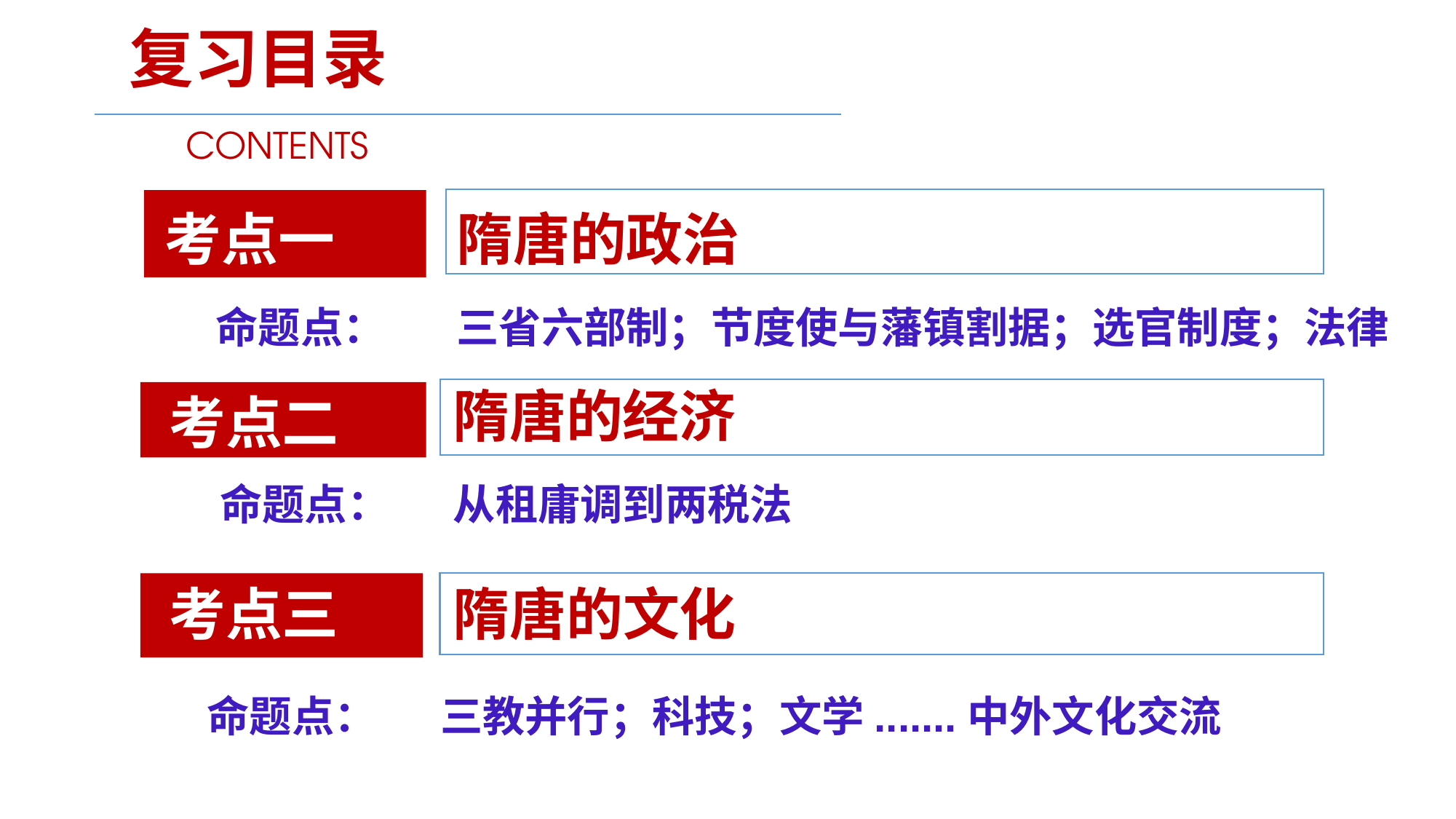

复习目录
CONTENTS

考点一
隋唐的政治
命题点：
三省六部制；节度使与藩镇割据；选官制度；法律
隋唐的经济

考点二

命题点：
从租庸调到两税法

隋唐的文化

考点三
命题点：
三教并行；科技；文学.......中外文化交流